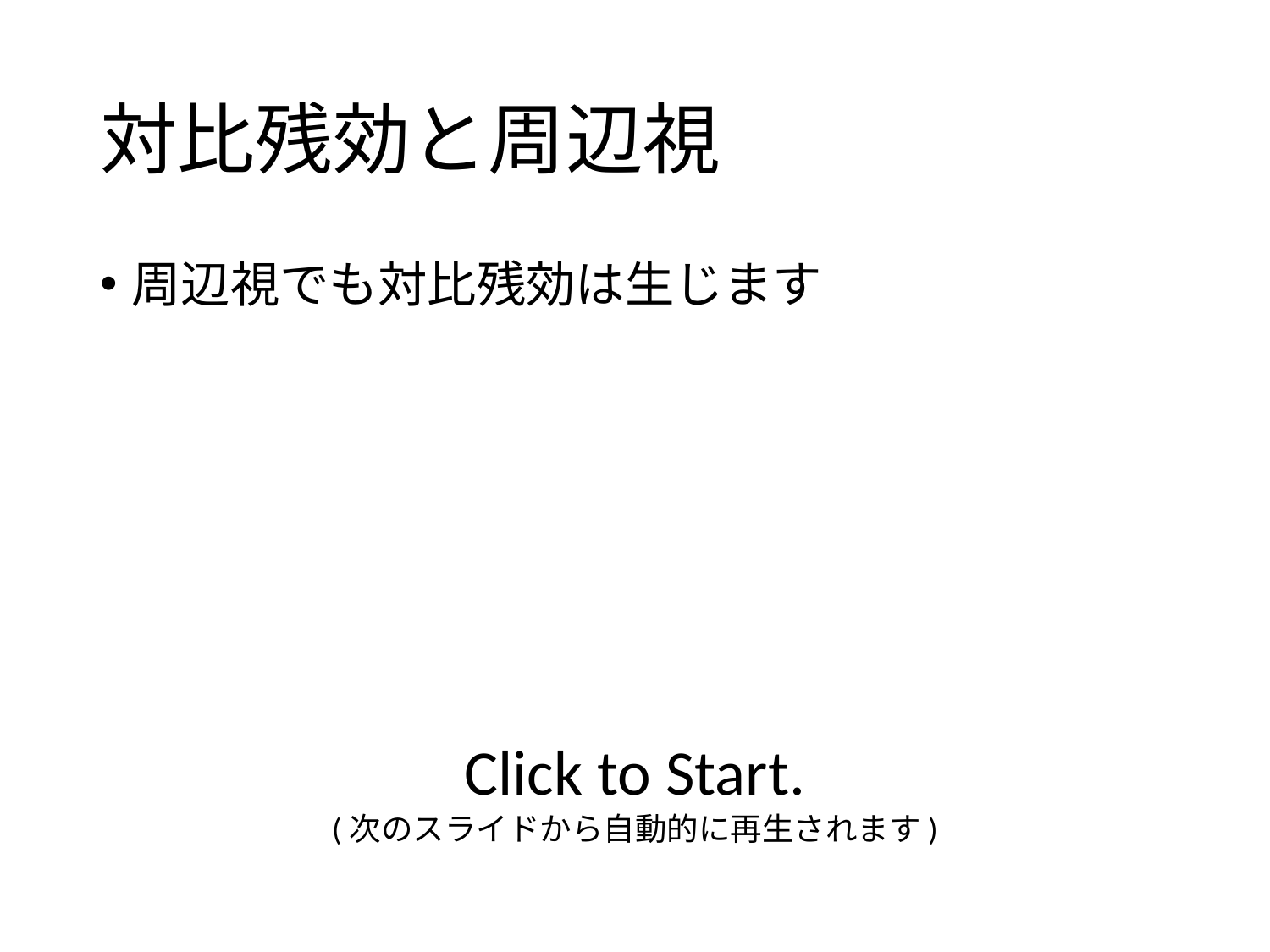

# 対比残効と周辺視
周辺視でも対比残効は生じます
Click to Start.
(次のスライドから自動的に再生されます)